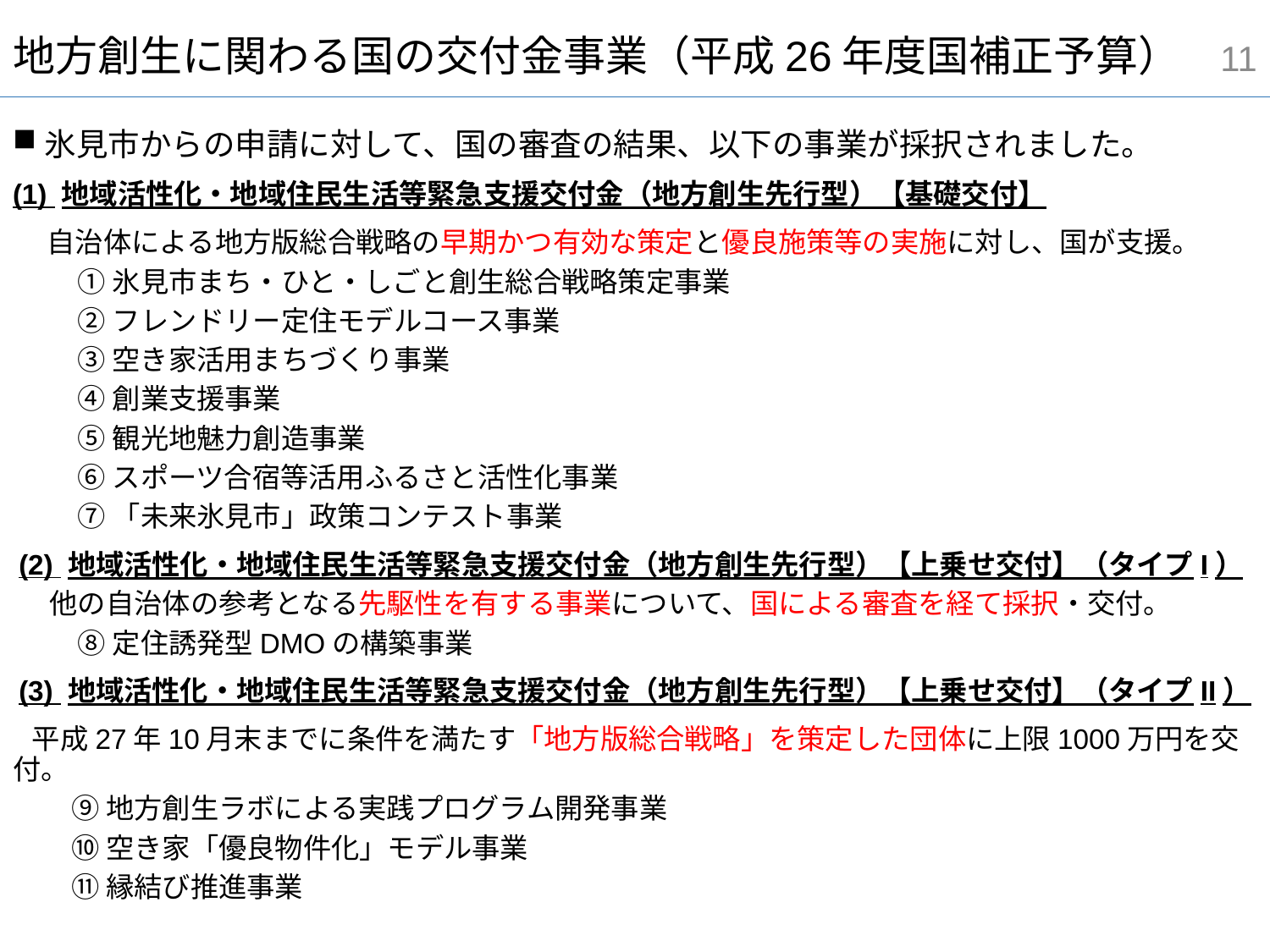

11
# 地方創生に関わる国の交付金事業（平成26年度国補正予算）
氷見市からの申請に対して、国の審査の結果、以下の事業が採択されました。
(1) 地域活性化・地域住民生活等緊急支援交付金（地方創生先行型）【基礎交付】
　 自治体による地方版総合戦略の早期かつ有効な策定と優良施策等の実施に対し、国が支援。
　① 氷見市まち・ひと・しごと創生総合戦略策定事業
　② フレンドリー定住モデルコース事業
　③ 空き家活用まちづくり事業
　④ 創業支援事業
　⑤ 観光地魅力創造事業
　⑥ スポーツ合宿等活用ふるさと活性化事業
　⑦ 「未来氷見市」政策コンテスト事業
(2) 地域活性化・地域住民生活等緊急支援交付金（地方創生先行型）【上乗せ交付】（タイプI）
他の自治体の参考となる先駆性を有する事業について、国による審査を経て採択・交付。
　⑧ 定住誘発型DMOの構築事業
(3) 地域活性化・地域住民生活等緊急支援交付金（地方創生先行型）【上乗せ交付】（タイプII）
  平成27年10月末までに条件を満たす「地方版総合戦略」を策定した団体に上限1000万円を交付。
　⑨ 地方創生ラボによる実践プログラム開発事業
　⑩ 空き家「優良物件化」モデル事業
　⑪ 縁結び推進事業